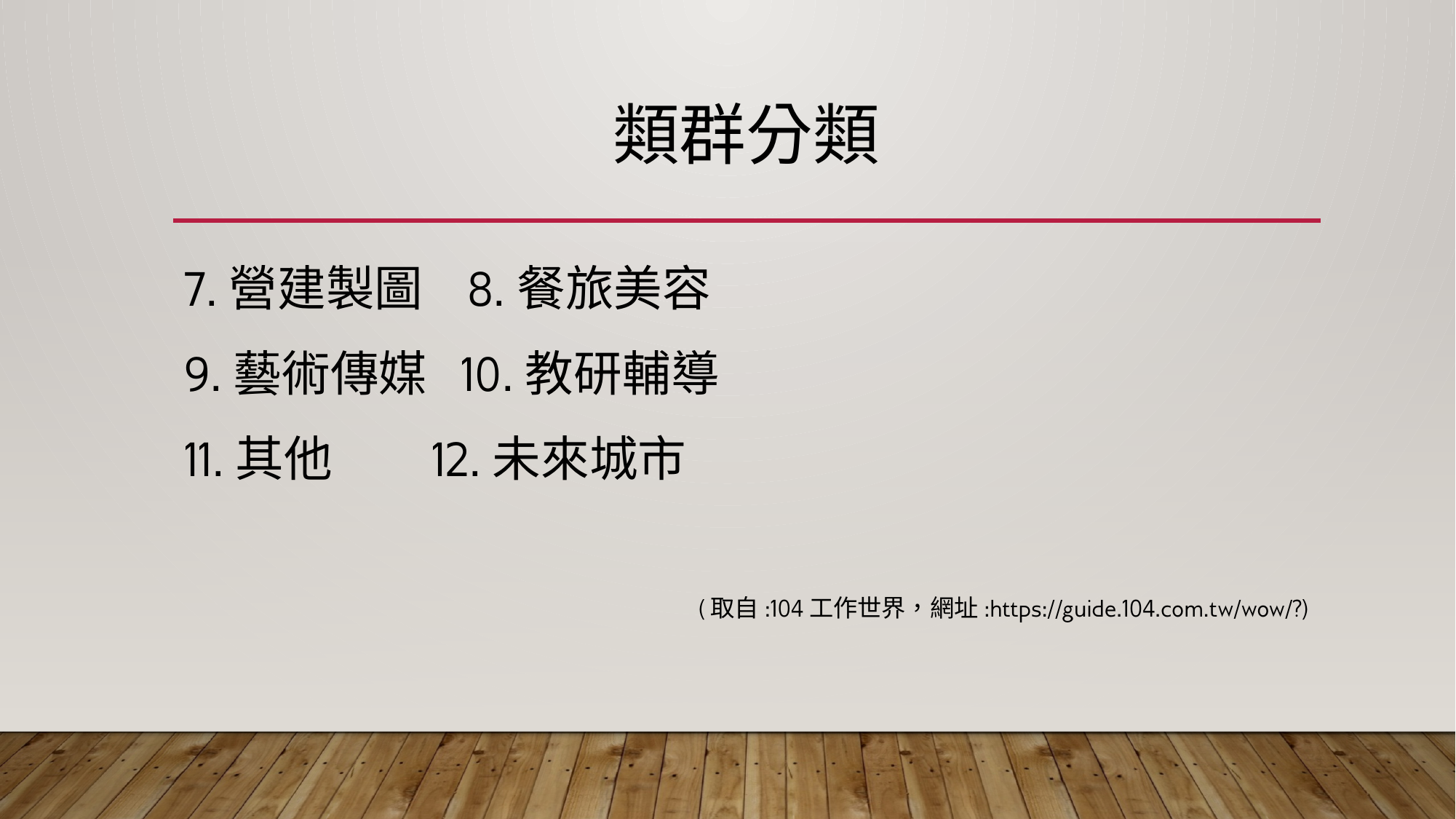

# 類群分類
7.營建製圖   8.餐旅美容
9.藝術傳媒  10.教研輔導
11.其他        12.未來城市

(取自:104工作世界，網址:https://guide.104.com.tw/wow/?)